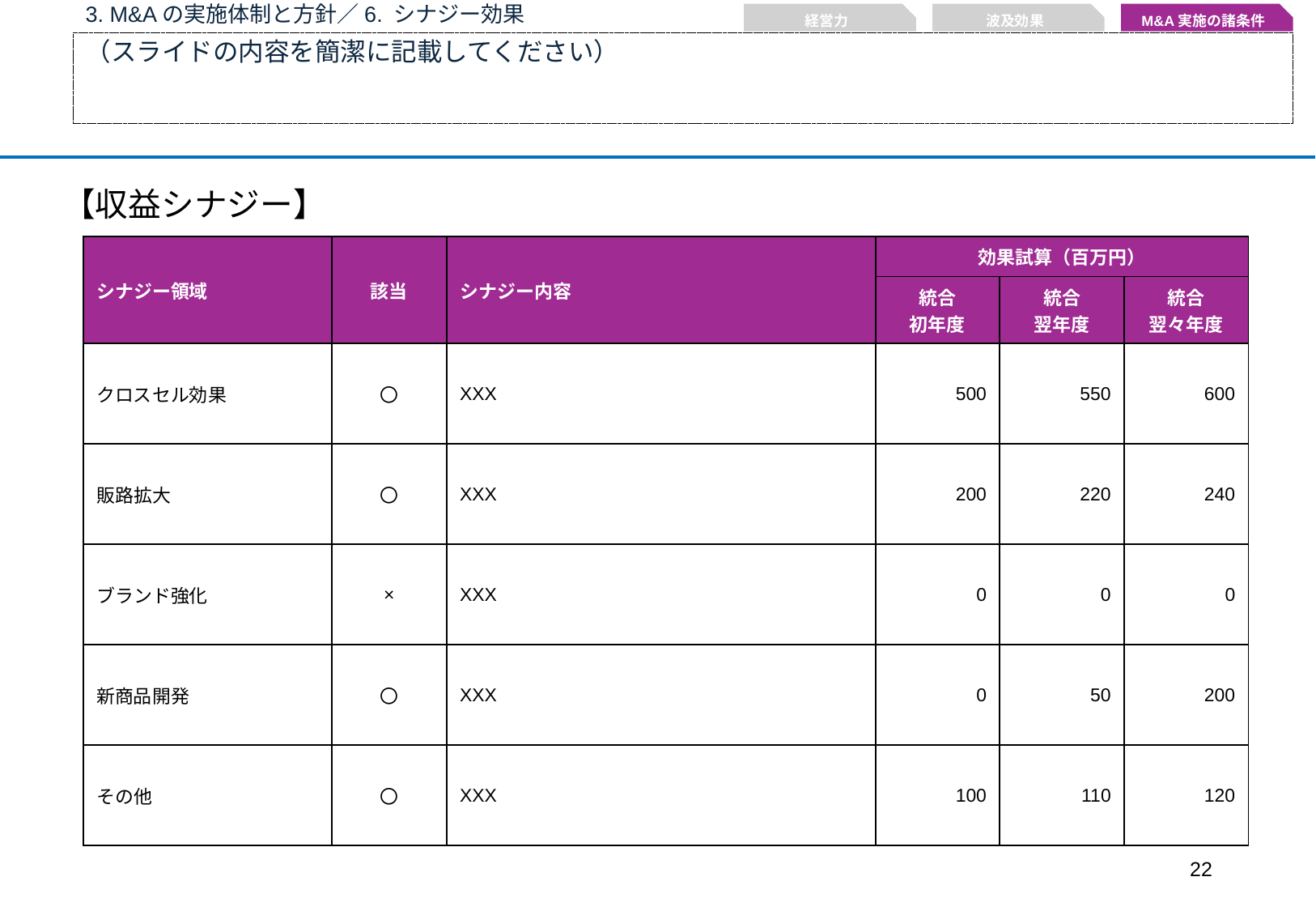

3. M&Aの実施体制と方針／6. シナジー効果
経営力
波及効果
M&A実施の諸条件
（スライドの内容を簡潔に記載してください）
【収益シナジー】
| シナジー領域 | 該当 | シナジー内容 | 効果試算（百万円） |  |  |
| --- | --- | --- | --- | --- | --- |
|  |  |  | 統合 初年度 | 統合 翌年度 | 統合 翌々年度 |
| クロスセル効果 | 〇 | XXX | 500 | 550 | 600 |
| 販路拡大 | 〇 | XXX | 200 | 220 | 240 |
| ブランド強化 | × | XXX | 0 | 0 | 0 |
| 新商品開発 | 〇 | XXX | 0 | 50 | 200 |
| その他 | 〇 | XXX | 100 | 110 | 120 |
22